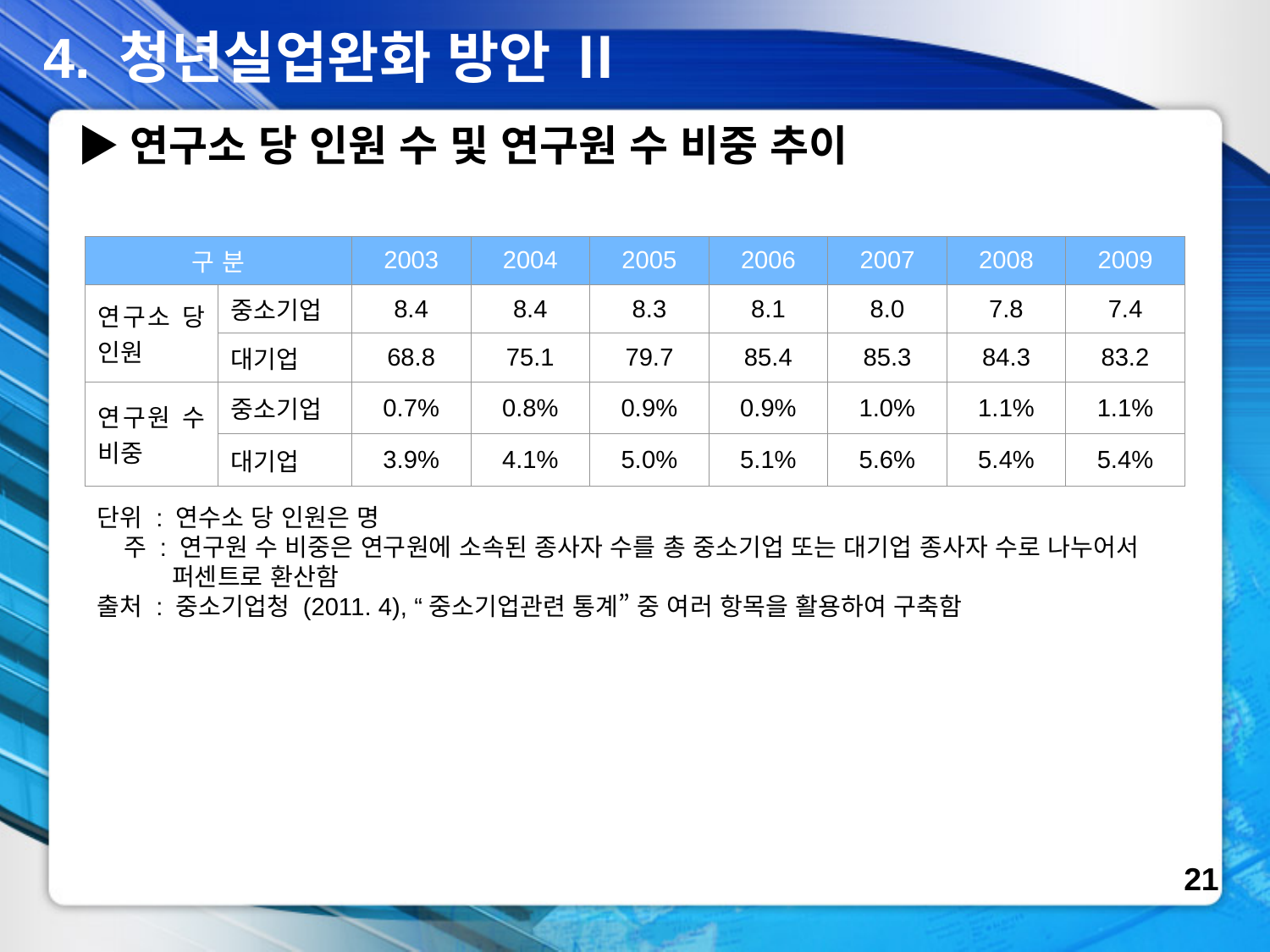

4. 청년실업완화 방안 Ⅱ
▶연구소 당 인원 수 및 연구원 수 비중 추이
| 구 분 |  | 2003 | 2004 | 2005 | 2006 | 2007 | 2008 | 2009 |
| --- | --- | --- | --- | --- | --- | --- | --- | --- |
| 연구소 당 인원 | 중소기업 | 8.4 | 8.4 | 8.3 | 8.1 | 8.0 | 7.8 | 7.4 |
|  | 대기업 | 68.8 | 75.1 | 79.7 | 85.4 | 85.3 | 84.3 | 83.2 |
| 연구원 수 비중 | 중소기업 | 0.7% | 0.8% | 0.9% | 0.9% | 1.0% | 1.1% | 1.1% |
|  | 대기업 | 3.9% | 4.1% | 5.0% | 5.1% | 5.6% | 5.4% | 5.4% |
단위 : 연수소 당 인원은 명
   주 : 연구원 수 비중은 연구원에 소속된 종사자 수를 총 중소기업 또는 대기업 종사자 수로 나누어서 퍼센트로 환산함
출처 : 중소기업청 (2011. 4), “중소기업관련 통계” 중 여러 항목을 활용하여 구축함
21